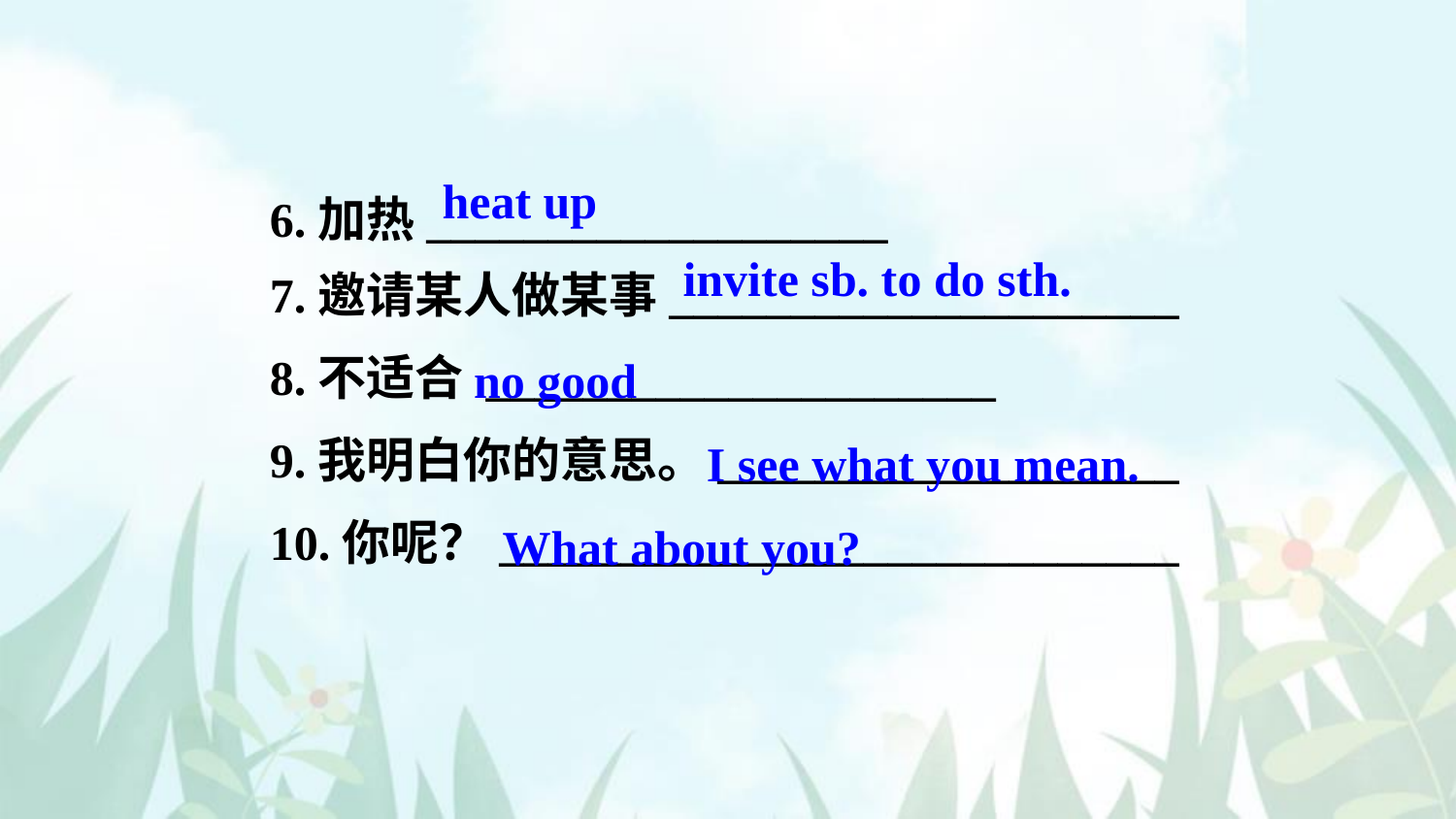

heat up
6.加热___________________
7.邀请某人做某事_____________________
8.不适合 _____________________
9.我明白你的意思。___________________
10.你呢？____________________________
invite sb. to do sth.
no good
I see what you mean.
What about you?